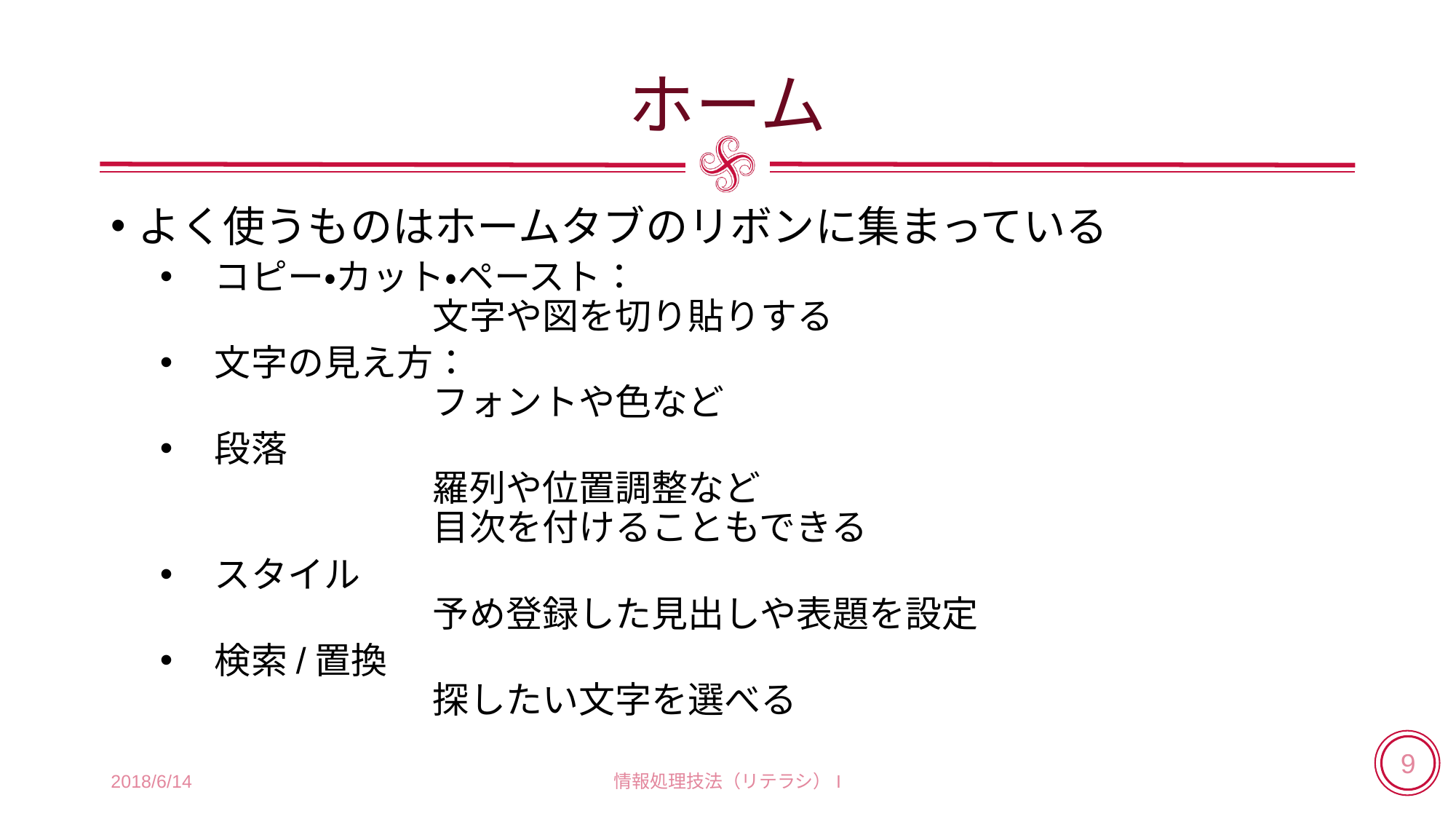

# ホーム
よく使うものはホームタブのリボンに集まっている
コピー・カット・ペースト：
		文字や図を切り貼りする
文字の見え方：
		フォントや色など
段落
		羅列や位置調整など
		目次を付けることもできる
スタイル
		予め登録した見出しや表題を設定
検索/置換
		探したい文字を選べる
2018/6/14
情報処理技法（リテラシ）I